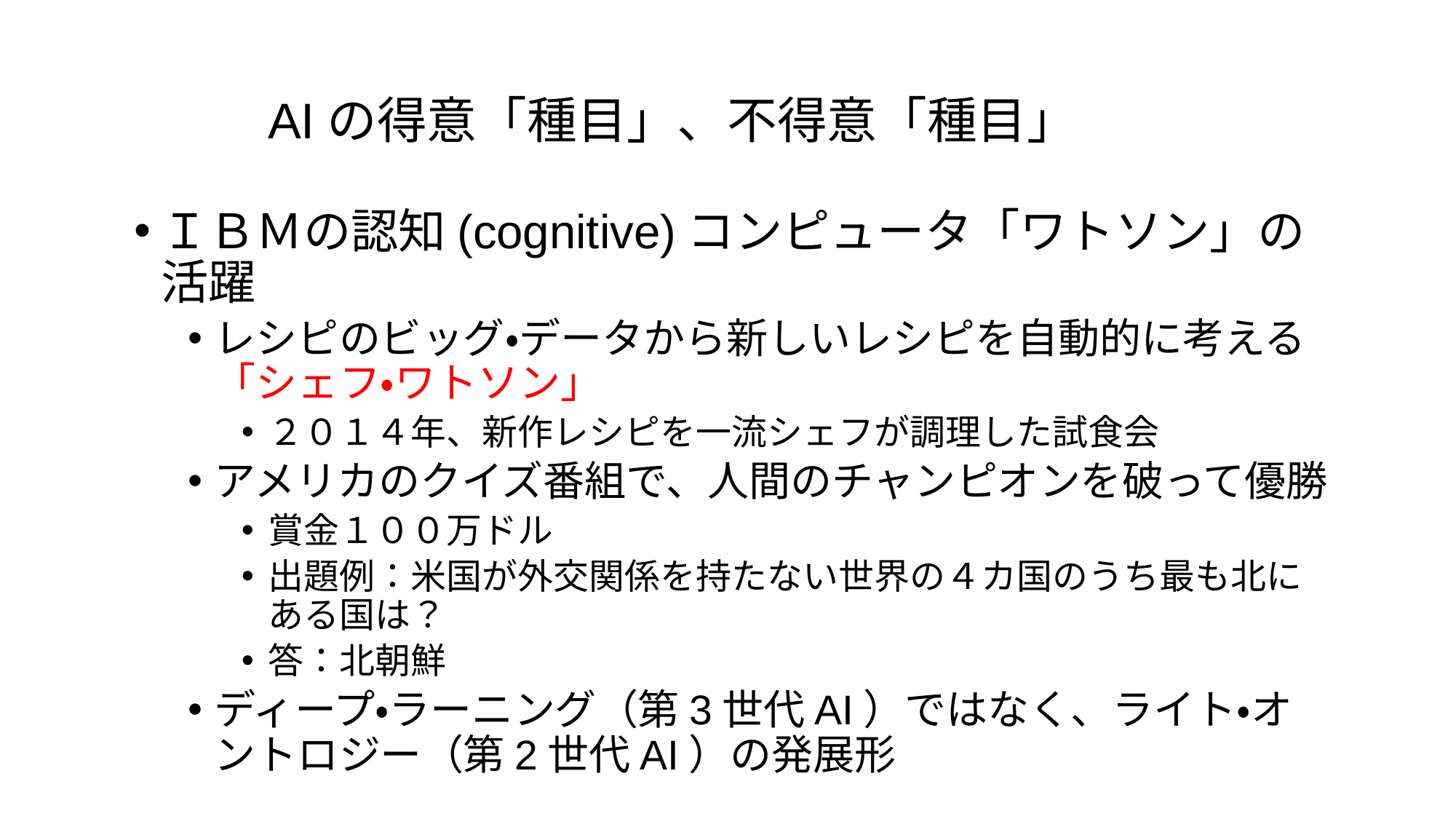

AIの得意「種目」、不得意「種目」
ＩＢＭの認知(cognitive)コンピュータ「ワトソン」の活躍
レシピのビッグ・データから新しいレシピを自動的に考える「シェフ・ワトソン」
２０１４年、新作レシピを一流シェフが調理した試食会
アメリカのクイズ番組で、人間のチャンピオンを破って優勝
賞金１００万ドル
出題例：米国が外交関係を持たない世界の４カ国のうち最も北にある国は？
答：北朝鮮
ディープ・ラーニング（第3世代AI）ではなく、ライト・オントロジー（第2世代AI）の発展形